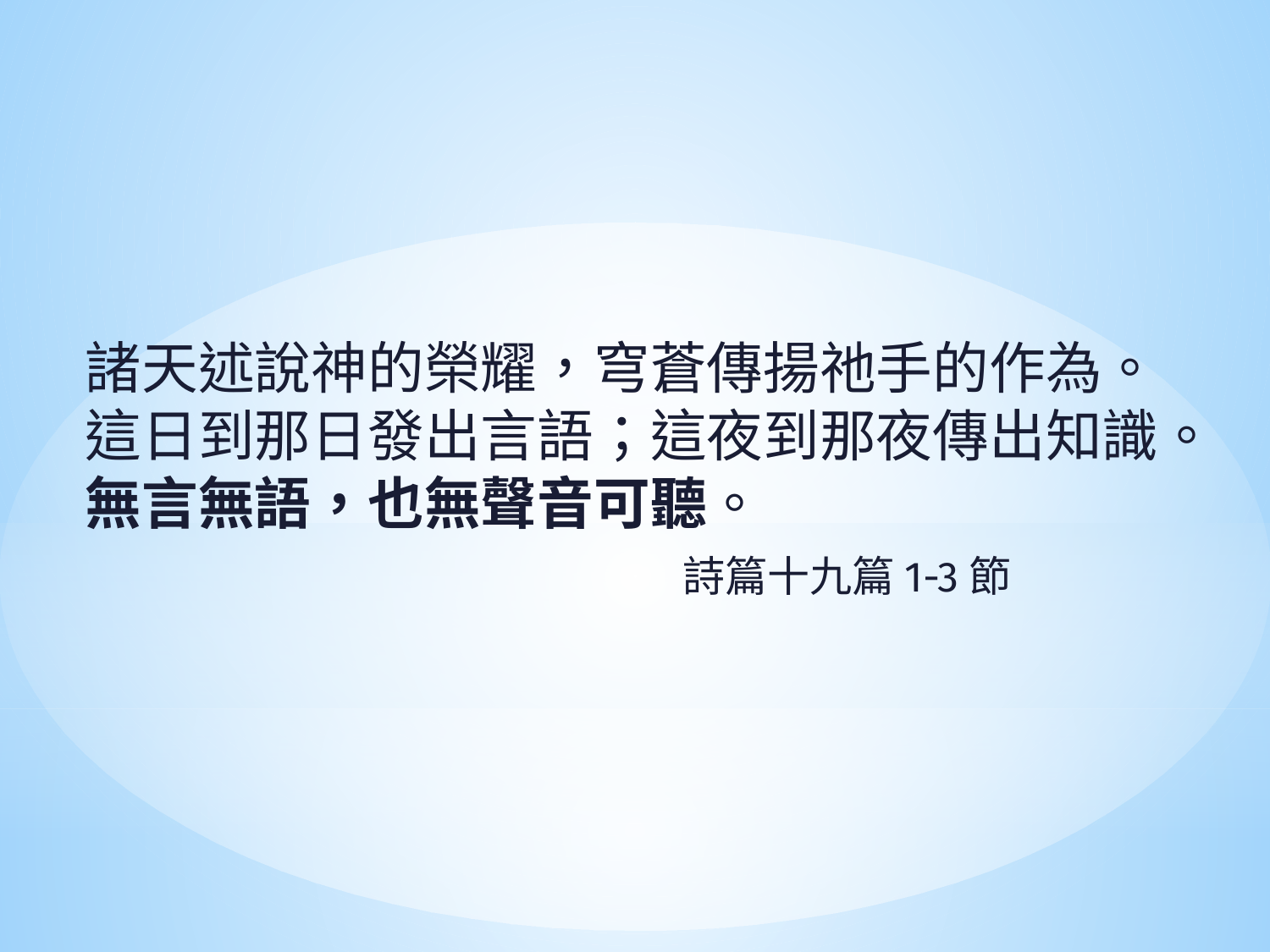

諸天述說神的榮耀，穹蒼傳揚祂手的作為。
這日到那日發出言語；這夜到那夜傳出知識。
無言無語，也無聲音可聽。
                                              詩篇十九篇1-3節